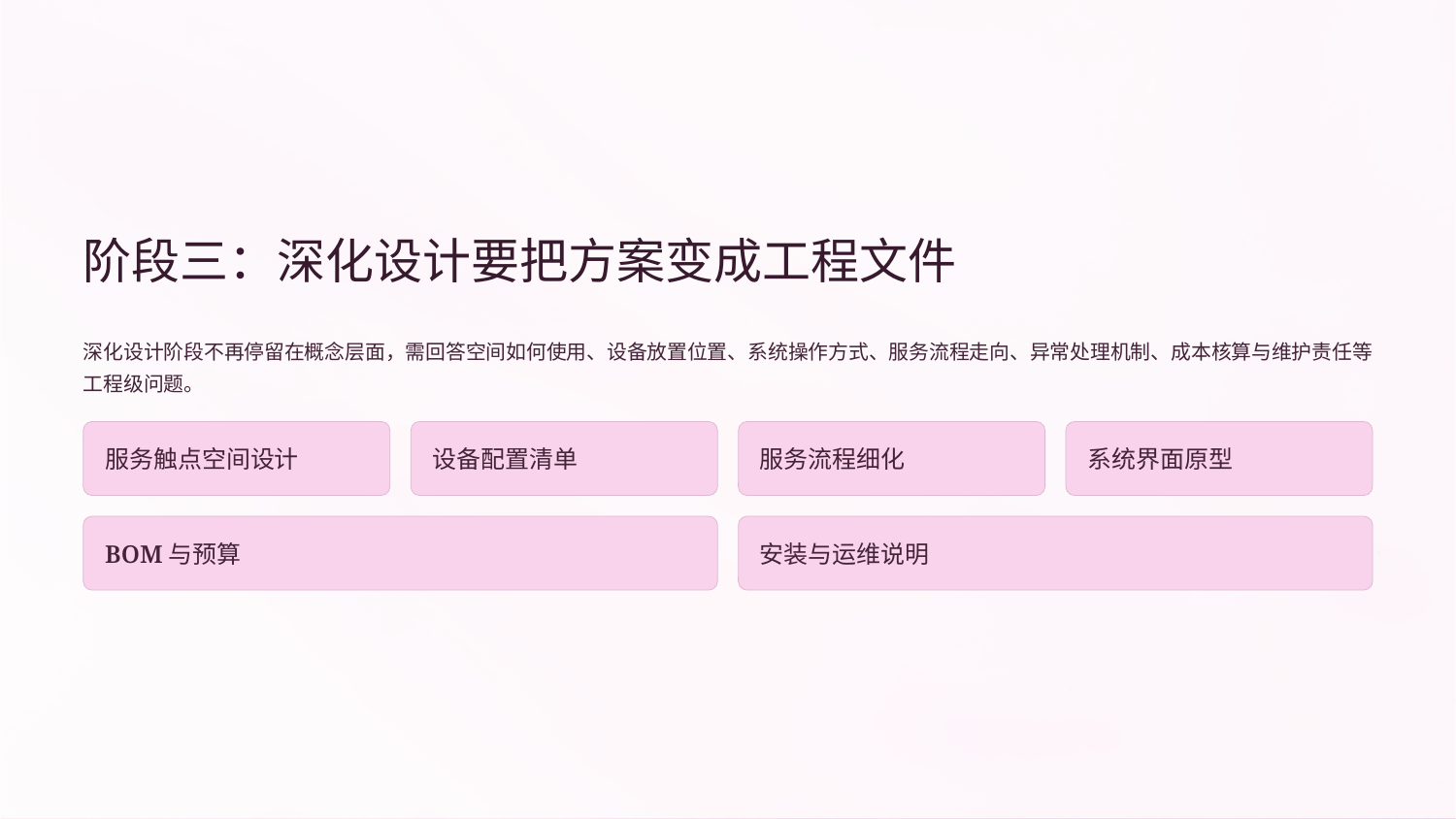

阶段三：深化设计要把方案变成工程文件
深化设计阶段不再停留在概念层面，需回答空间如何使用、设备放置位置、系统操作方式、服务流程走向、异常处理机制、成本核算与维护责任等工程级问题。

服务触点空间设计
设备配置清单
服务流程细化
系统界面原型

BOM与预算
安装与运维说明